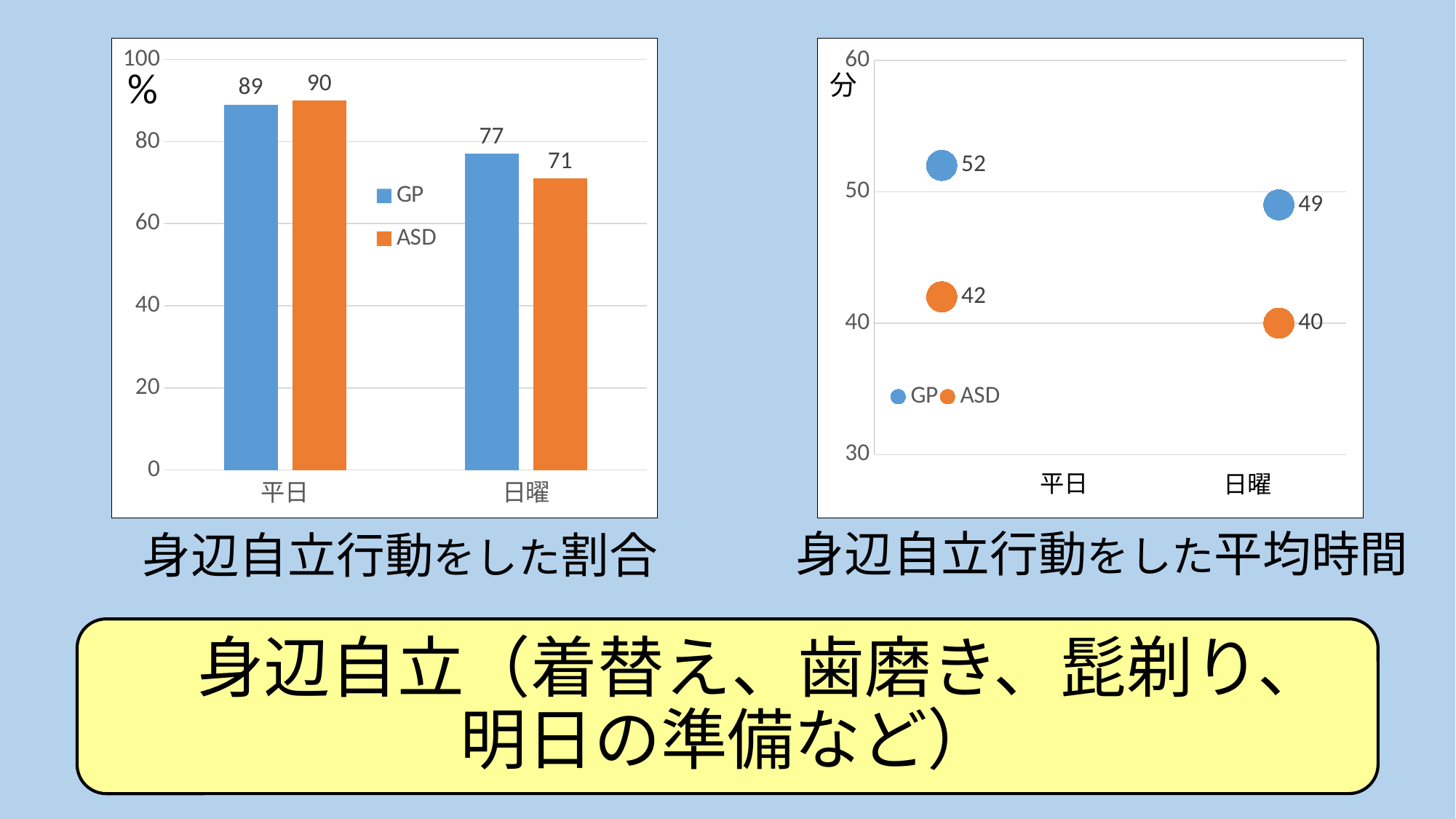

分
%

### Chart

| Category | GP | ASD |
|---|---|---|

### Chart

| Category | GP | ASD |
|---|---|---|
| 平日 | 89.0 | 90.0 |
| 日曜 | 77.0 | 71.0 |
平日
日曜
身辺自立行動をした平均時間
身辺自立行動をした割合

# 身辺自立（着替え、歯磨き、髭剃り、明日の準備など）